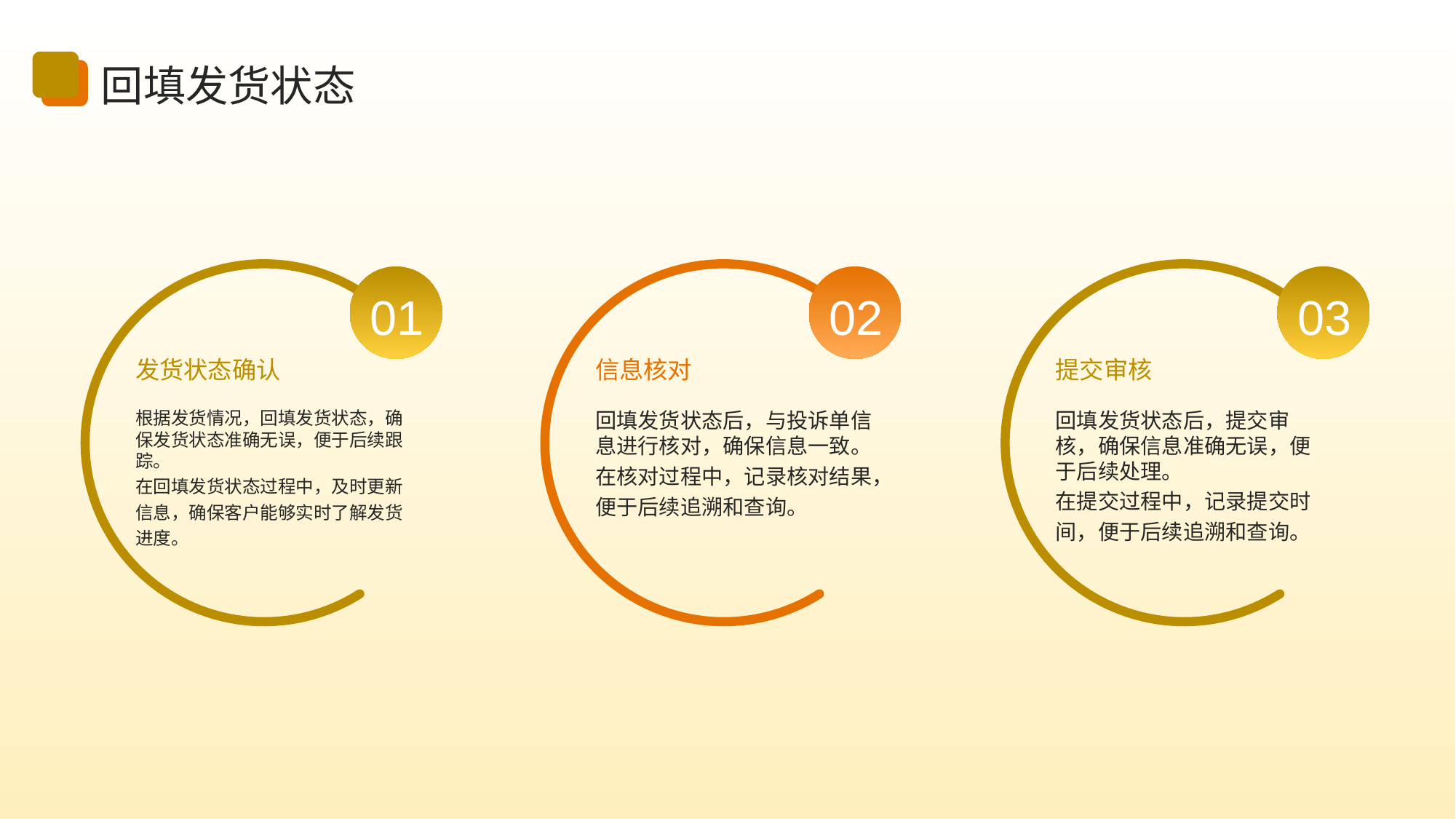

回填发货状态
01

02

03

发货状态确认
信息核对
提交审核
根据发货情况，回填发货状态，确保发货状态准确无误，便于后续跟踪。
在回填发货状态过程中，及时更新信息，确保客户能够实时了解发货进度。
回填发货状态后，与投诉单信息进行核对，确保信息一致。
在核对过程中，记录核对结果，便于后续追溯和查询。
回填发货状态后，提交审核，确保信息准确无误，便于后续处理。
在提交过程中，记录提交时间，便于后续追溯和查询。